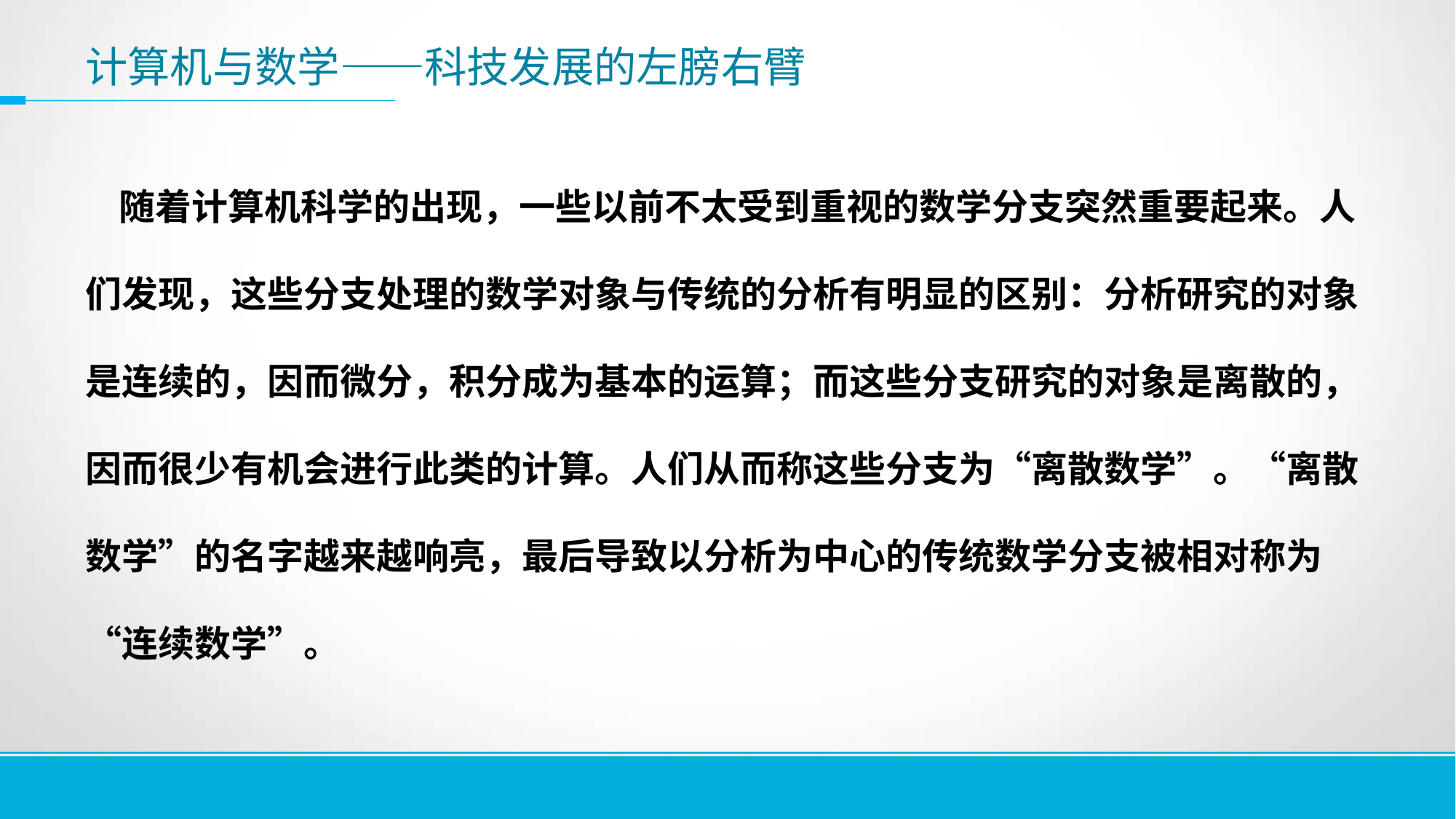

# 计算机与数学——科技发展的左膀右臂
   随着计算机科学的出现，一些以前不太受到重视的数学分支突然重要起来。人们发现，这些分支处理的数学对象与传统的分析有明显的区别：分析研究的对象是连续的，因而微分，积分成为基本的运算；而这些分支研究的对象是离散的，因而很少有机会进行此类的计算。人们从而称这些分支为“离散数学”。“离散数学”的名字越来越响亮，最后导致以分析为中心的传统数学分支被相对称为“连续数学”。